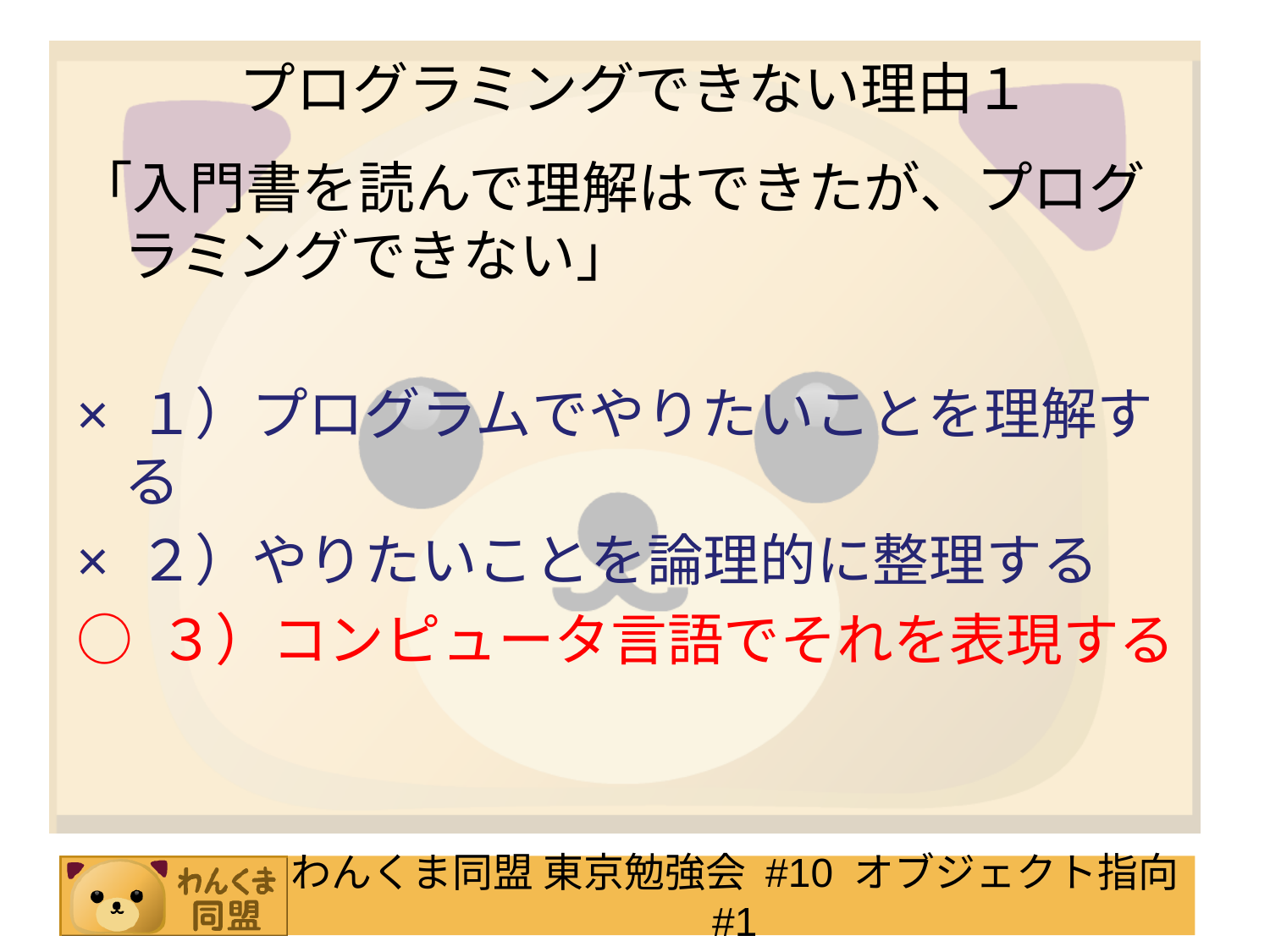

# プログラミングできない理由１
「入門書を読んで理解はできたが、プログラミングできない」

× １）プログラムでやりたいことを理解する
× ２）やりたいことを論理的に整理する
○ ３）コンピュータ言語でそれを表現する